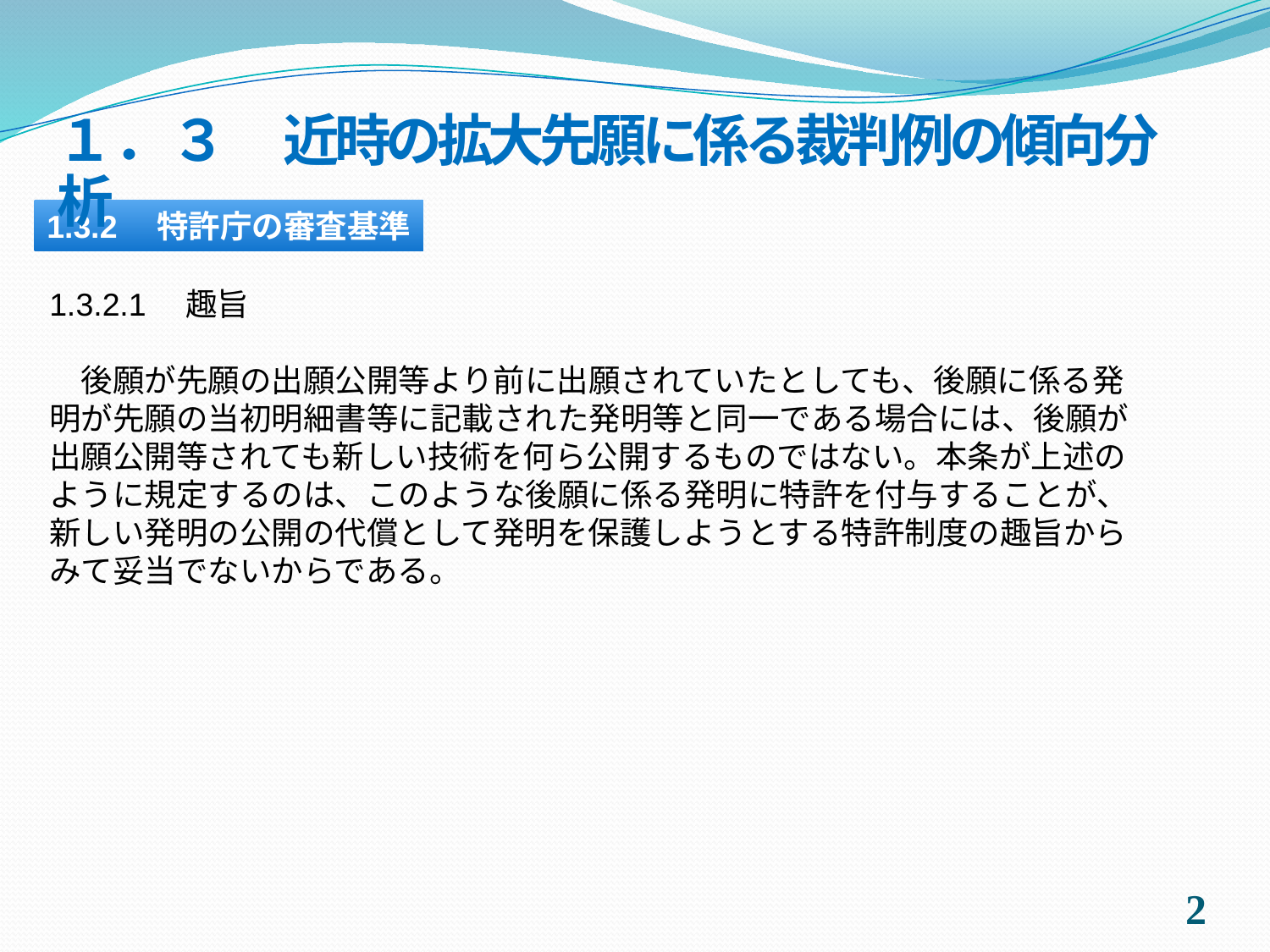

１．３　近時の拡大先願に係る裁判例の傾向分析
1.3.2　特許庁の審査基準
1.3.2.1　趣旨

　後願が先願の出願公開等より前に出願されていたとしても、後願に係る発明が先願の当初明細書等に記載された発明等と同一である場合には、後願が出願公開等されても新しい技術を何ら公開するものではない。本条が上述のように規定するのは、このような後願に係る発明に特許を付与することが、新しい発明の公開の代償として発明を保護しようとする特許制度の趣旨からみて妥当でないからである。

2